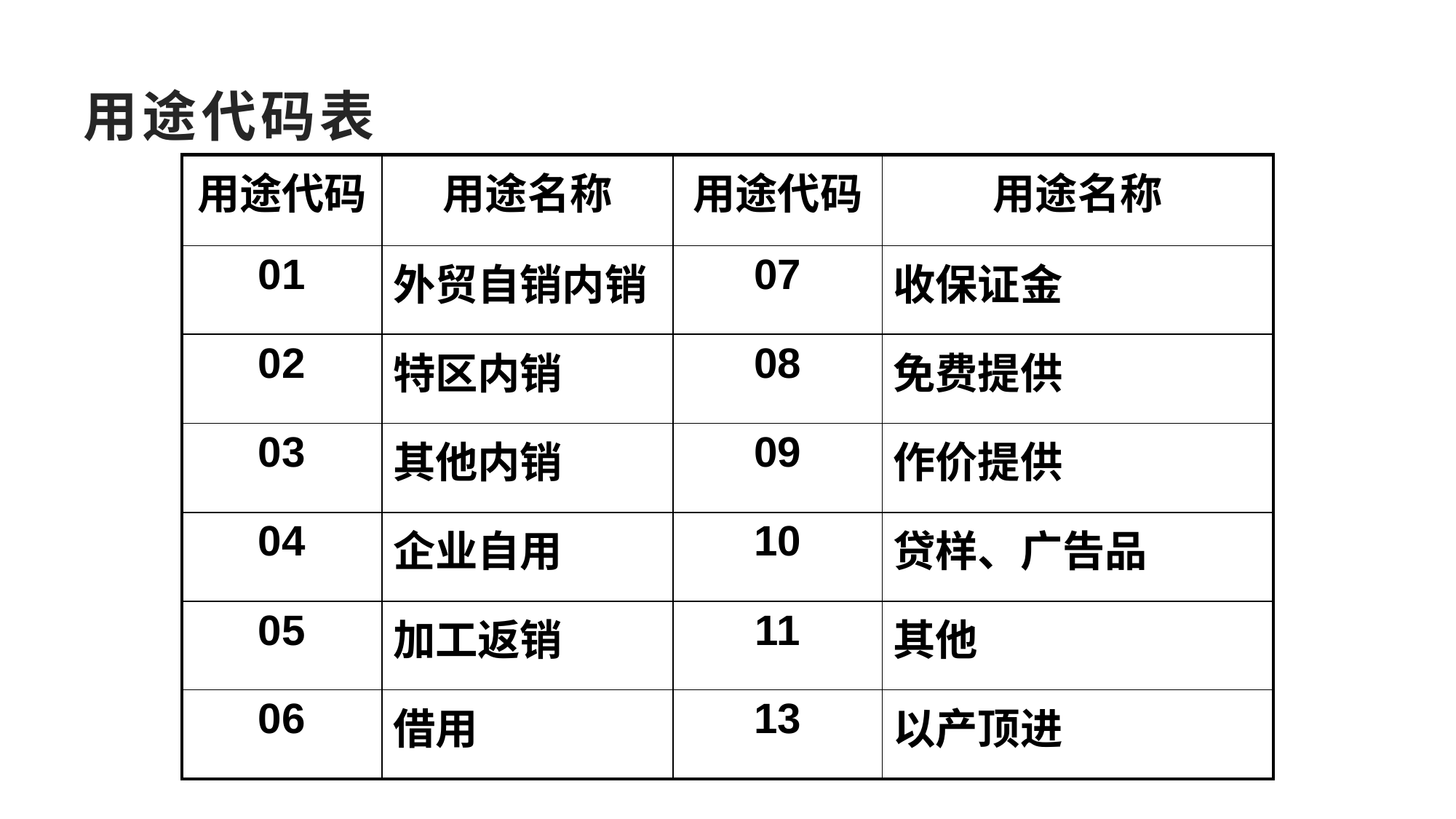

# 用途代码表
| 用途代码 | 用途名称 | 用途代码 | 用途名称 |
| --- | --- | --- | --- |
| 01 | 外贸自销内销 | 07 | 收保证金 |
| 02 | 特区内销 | 08 | 免费提供 |
| 03 | 其他内销 | 09 | 作价提供 |
| 04 | 企业自用 | 10 | 贷样、广告品 |
| 05 | 加工返销 | 11 | 其他 |
| 06 | 借用 | 13 | 以产顶进 |